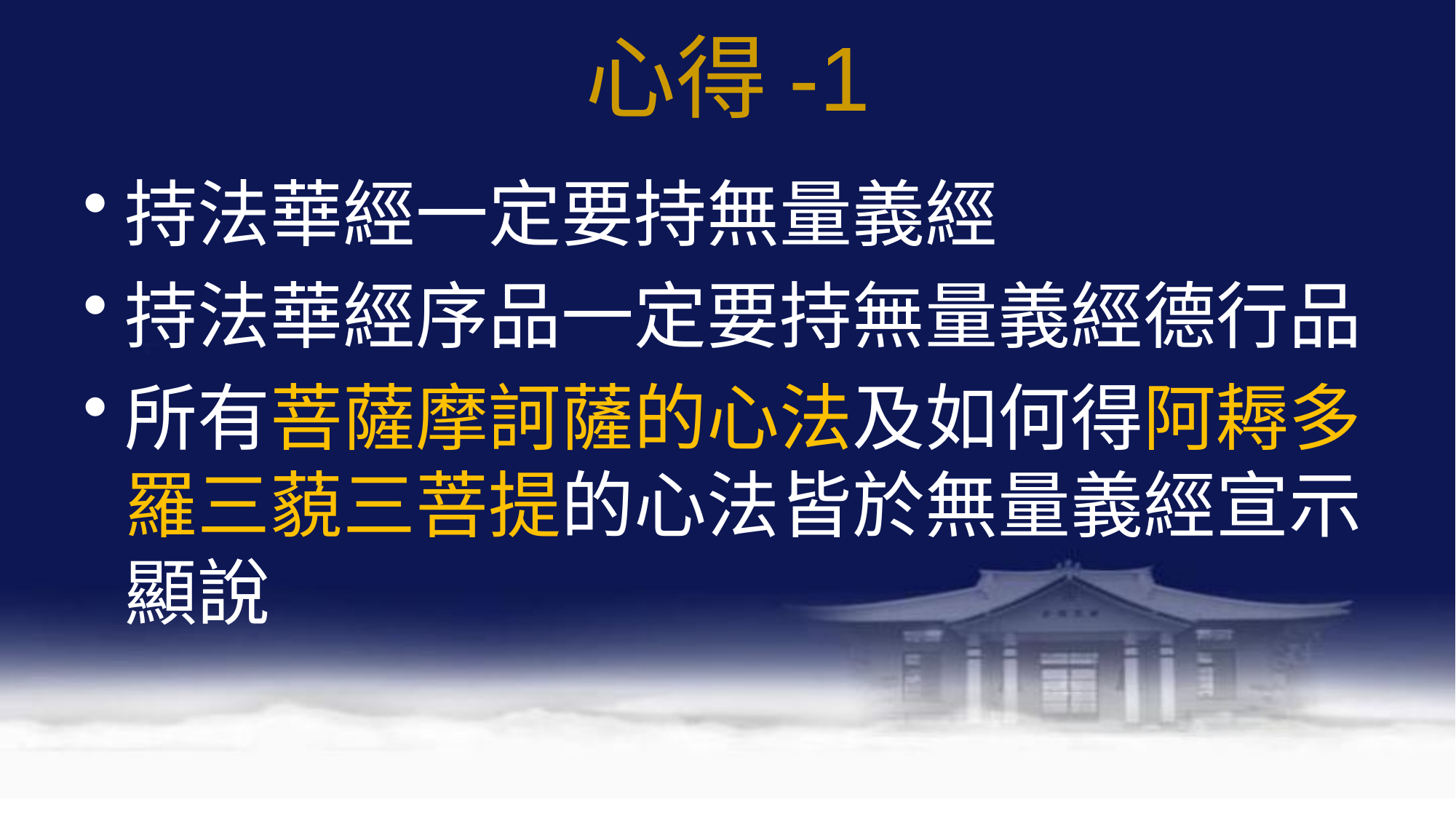

16
# 心得-1
持法華經一定要持無量義經
持法華經序品一定要持無量義經德行品
所有菩薩摩訶薩的心法及如何得阿耨多羅三藐三菩提的心法皆於無量義經宣示顯說